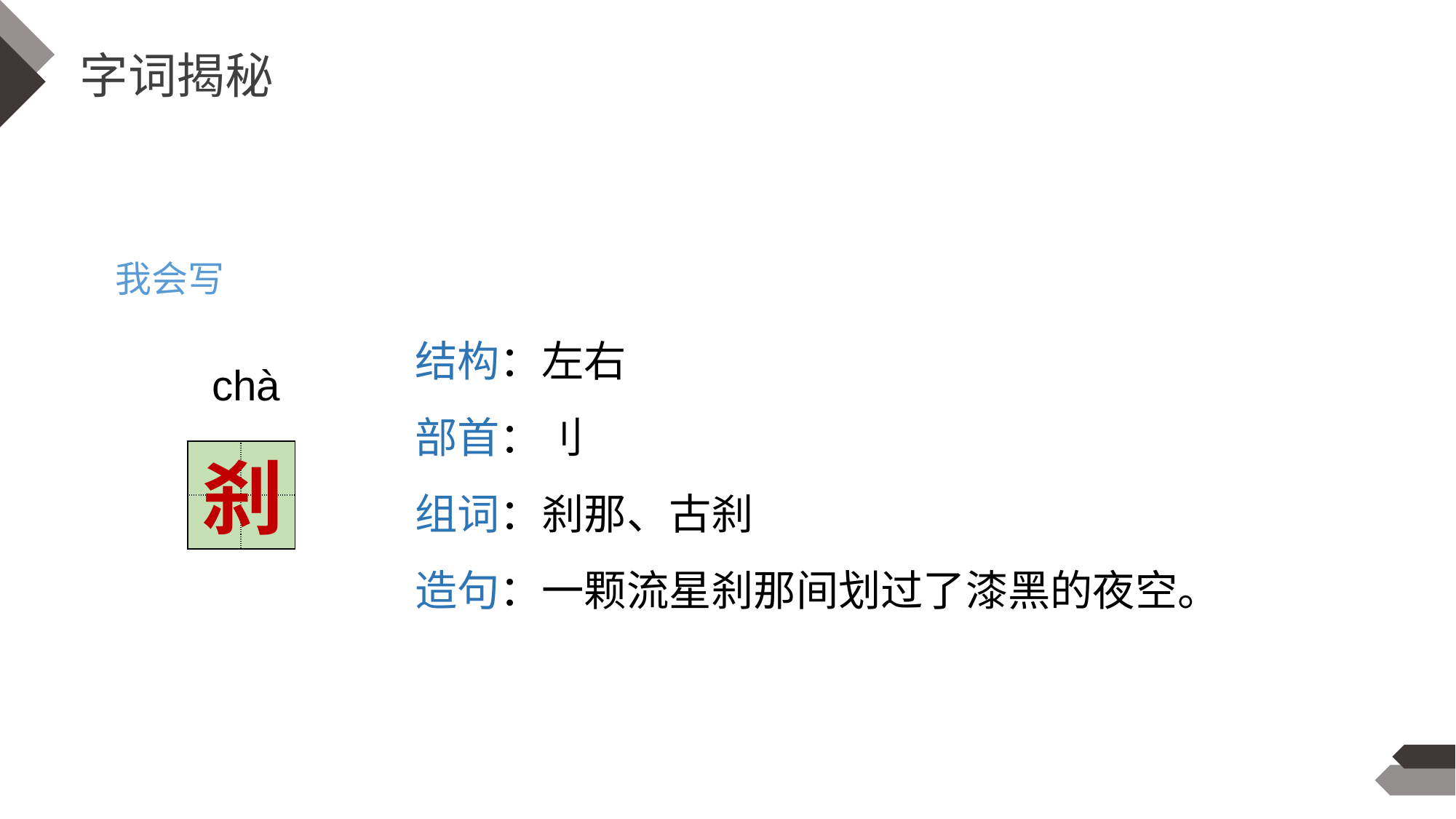

字词揭秘
我会写
结构：左右
部首：刂
组词：刹那、古刹
造句：一颗流星刹那间划过了漆黑的夜空。
chà
刹
|  |  |
| --- | --- |
|  |  |